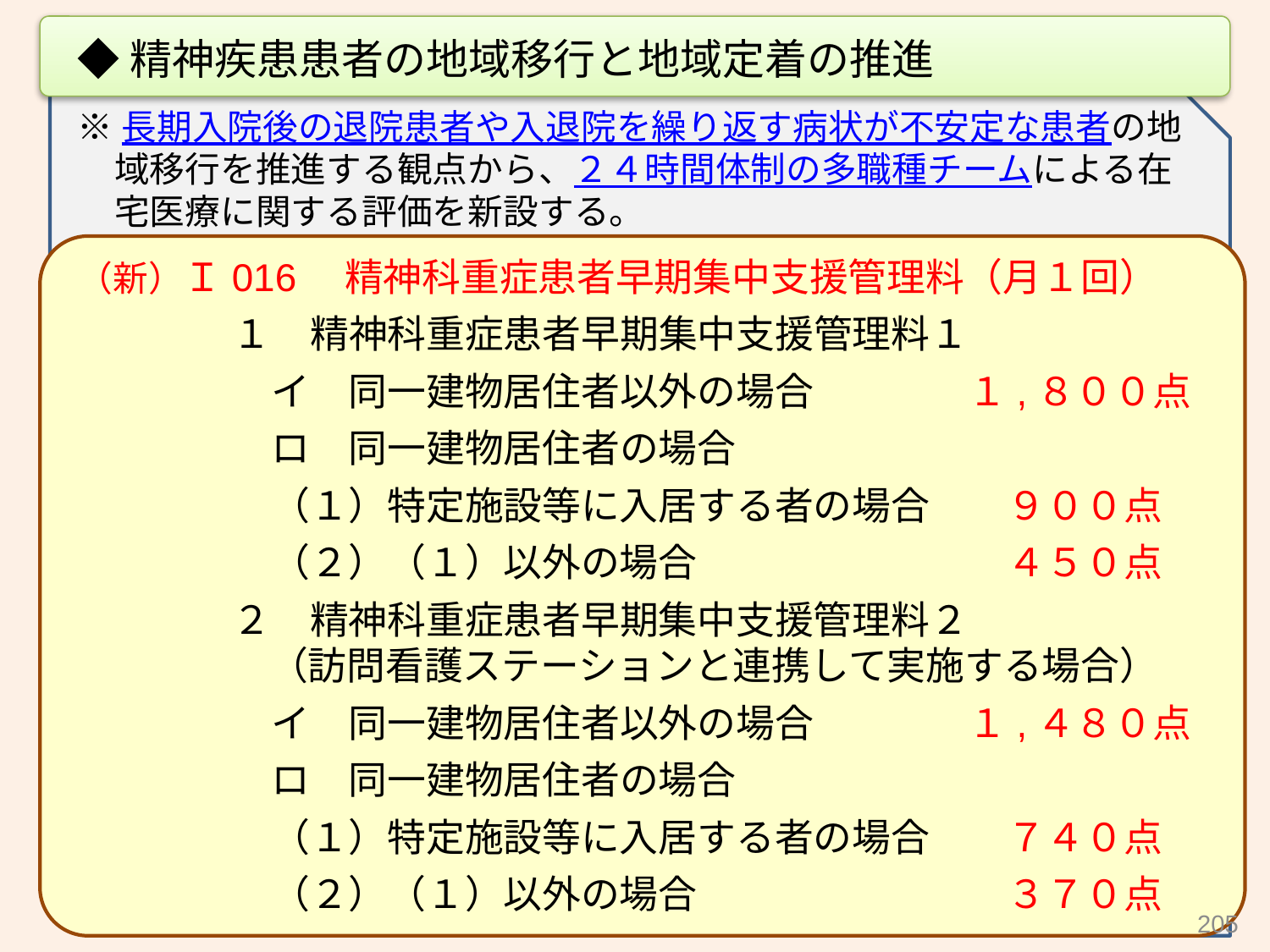

◆精神疾患患者の地域移行と地域定着の推進
※長期入院後の退院患者や入退院を繰り返す病状が不安定な患者の地域移行を推進する観点から、２４時間体制の多職種チームによる在宅医療に関する評価を新設する。
（新）Ｉ016　精神科重症患者早期集中支援管理料（月１回）
　　　　１　精神科重症患者早期集中支援管理料１
　　　　　イ　同一建物居住者以外の場合　　　　１,８００点
　　　　　ロ　同一建物居住者の場合
　　　　　（１）特定施設等に入居する者の場合　　９００点
　　　　　（２）（１）以外の場合　　　　　　　　４５０点
　　　　２　精神科重症患者早期集中支援管理料２
　　　　（訪問看護ステーションと連携して実施する場合）
　　　　　イ　同一建物居住者以外の場合　　　　１,４８０点
　　　　　ロ　同一建物居住者の場合
　　　　　（１）特定施設等に入居する者の場合　　７４０点
　　　　　（２）（１）以外の場合　　　　　　　　３７０点

205